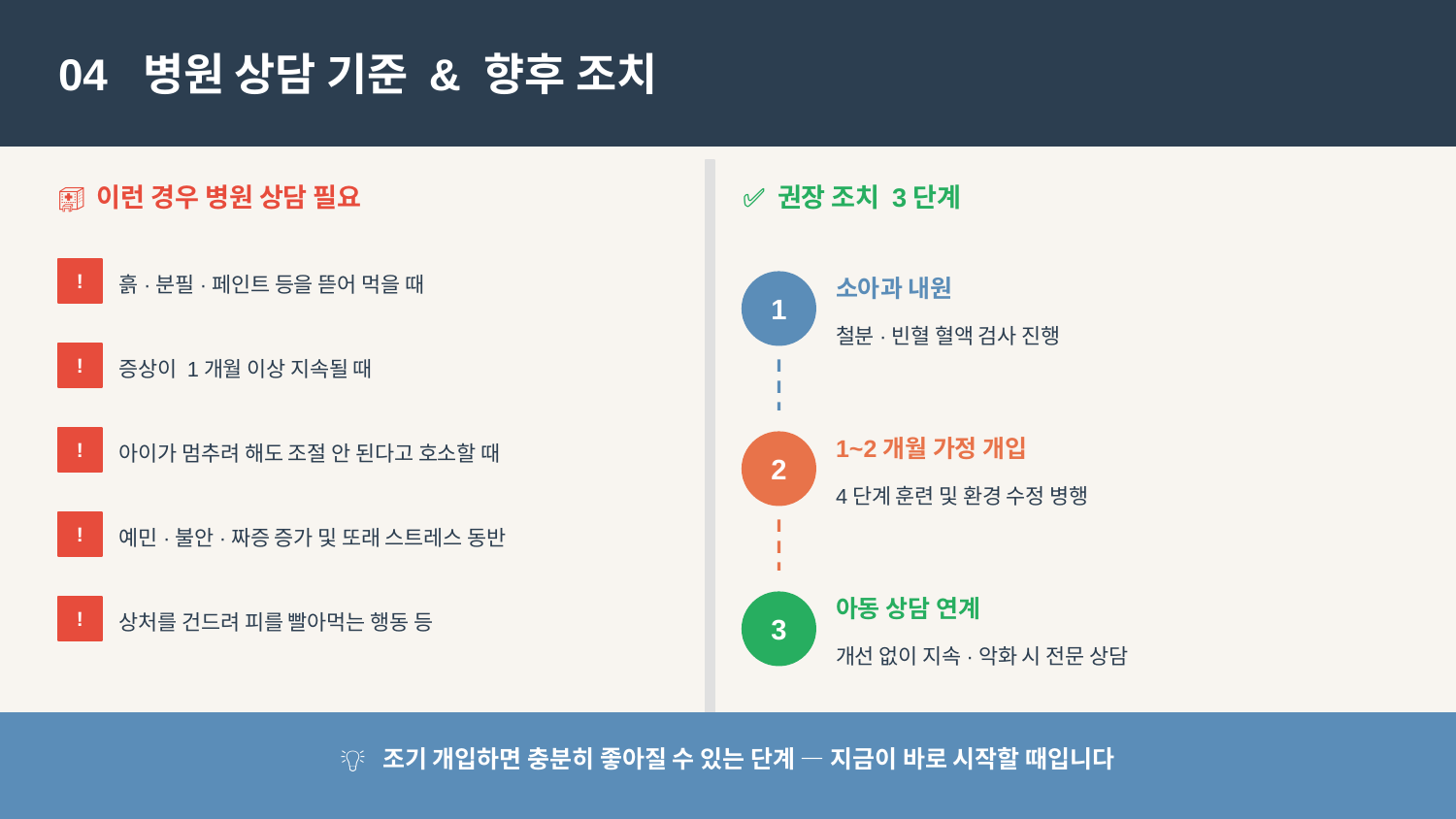

04  병원 상담 기준 & 향후 조치
🏥 이런 경우 병원 상담 필요

✅ 권장 조치 3단계
흙·분필·페인트 등을 뜯어 먹을 때

!
소아과 내원

1
철분·빈혈 혈액 검사 진행
증상이 1개월 이상 지속될 때

!

아이가 멈추려 해도 조절 안 된다고 호소할 때
1~2개월 가정 개입

!

2
4단계 훈련 및 환경 수정 병행
예민·불안·짜증 증가 및 또래 스트레스 동반

!

상처를 건드려 피를 빨아먹는 행동 등
아동 상담 연계

3

!
개선 없이 지속·악화 시 전문 상담

💡  조기 개입하면 충분히 좋아질 수 있는 단계 — 지금이 바로 시작할 때입니다